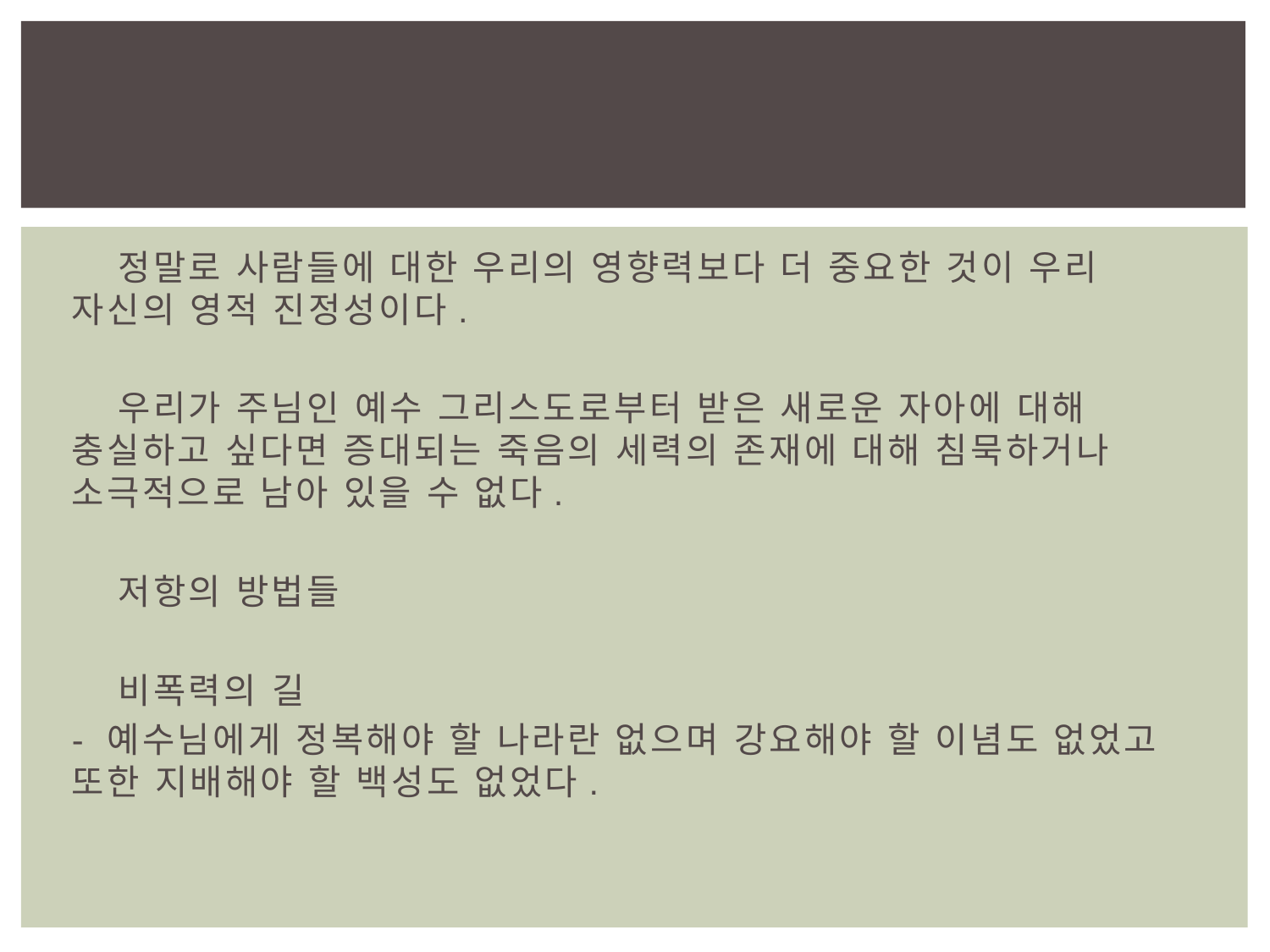

#
   정말로 사람들에 대한 우리의 영향력보다 더 중요한 것이 우리 자신의 영적 진정성이다.

   우리가 주님인 예수 그리스도로부터 받은 새로운 자아에 대해 충실하고 싶다면 증대되는 죽음의 세력의 존재에 대해 침묵하거나 소극적으로 남아 있을 수 없다.

   저항의 방법들

   비폭력의 길
- 예수님에게 정복해야 할 나라란 없으며 강요해야 할 이념도 없었고 또한 지배해야 할 백성도 없었다.